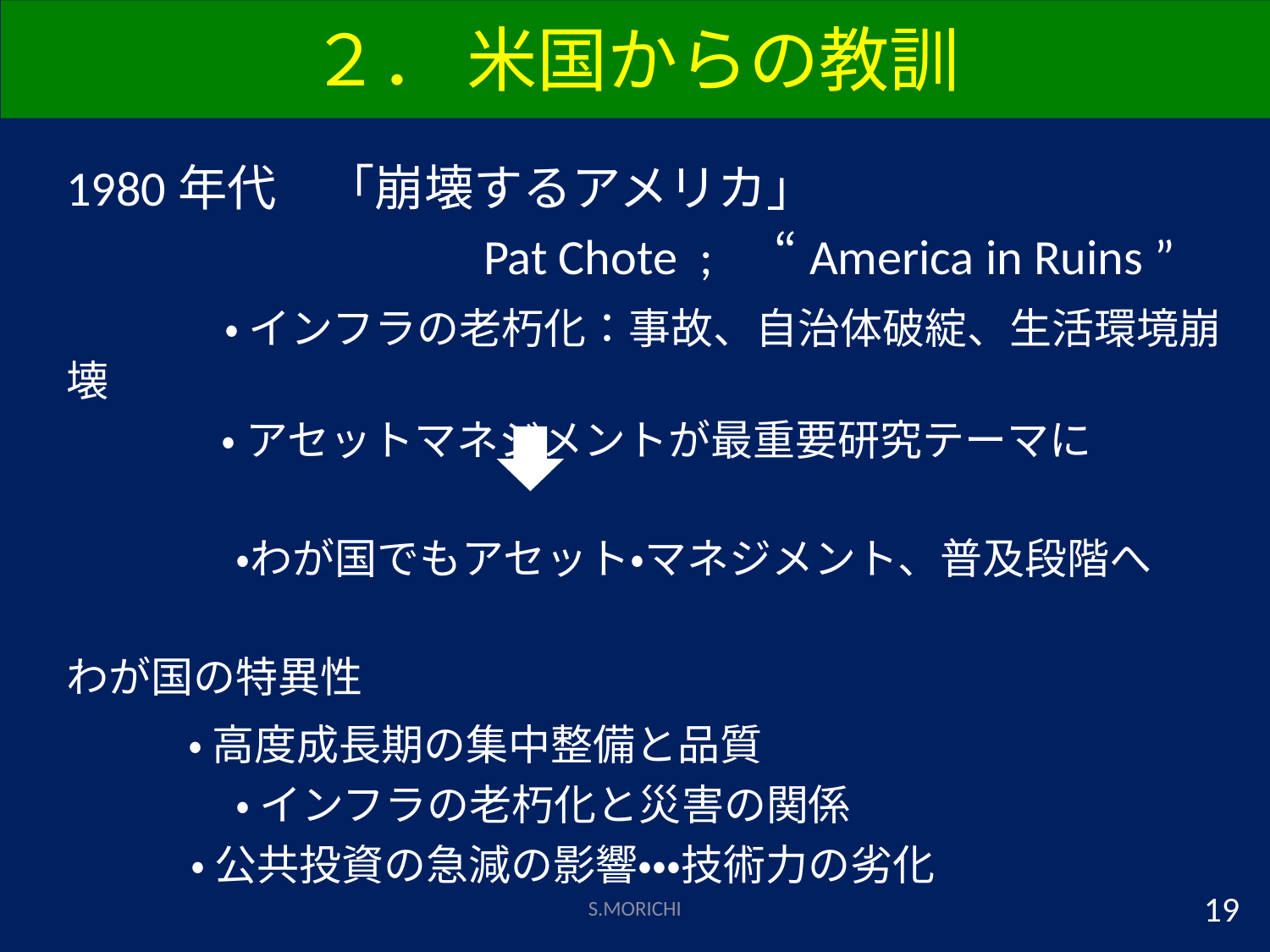

２． 米国からの教訓
1980年代　「崩壊するアメリカ」
　　　　　　　　 Pat Chote  ;　“America in Ruins ”
　　　 ・ インフラの老朽化：事故、自治体破綻、生活環境崩壊
　　   　・ アセットマネジメントが最重要研究テーマに

　　　　・わが国でもアセット・マネジメント、普及段階へ

わが国の特異性
          ・ 高度成長期の集中整備と品質
　　　　・ インフラの老朽化と災害の関係
            ・ 公共投資の急減の影響・・・技術力の劣化

S.MORICHI
19